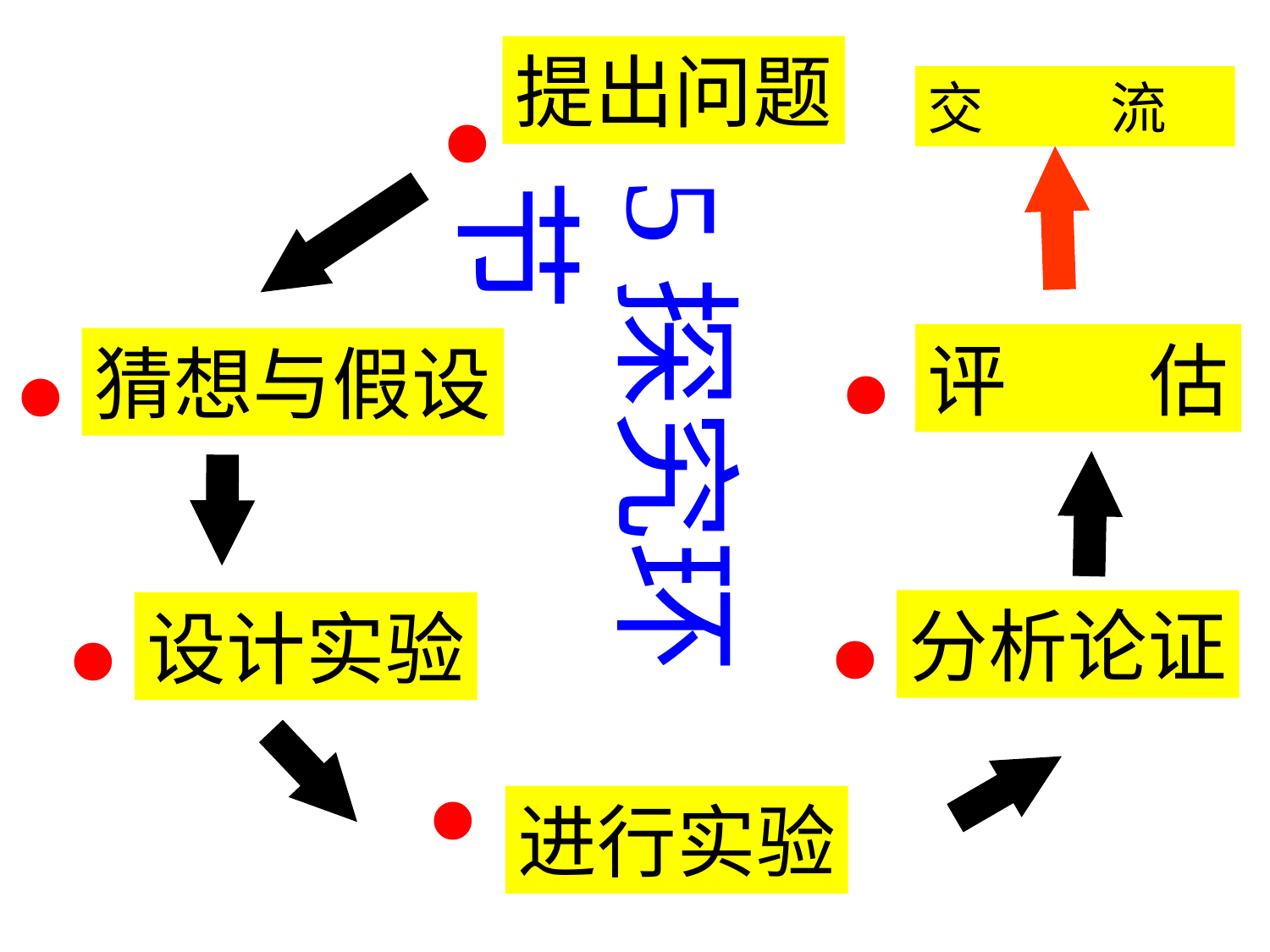

•
提出问题
交          流

5探究环节

•
评        估
•
猜想与假设

•
分析论证
•
设计实验
•
进行实验